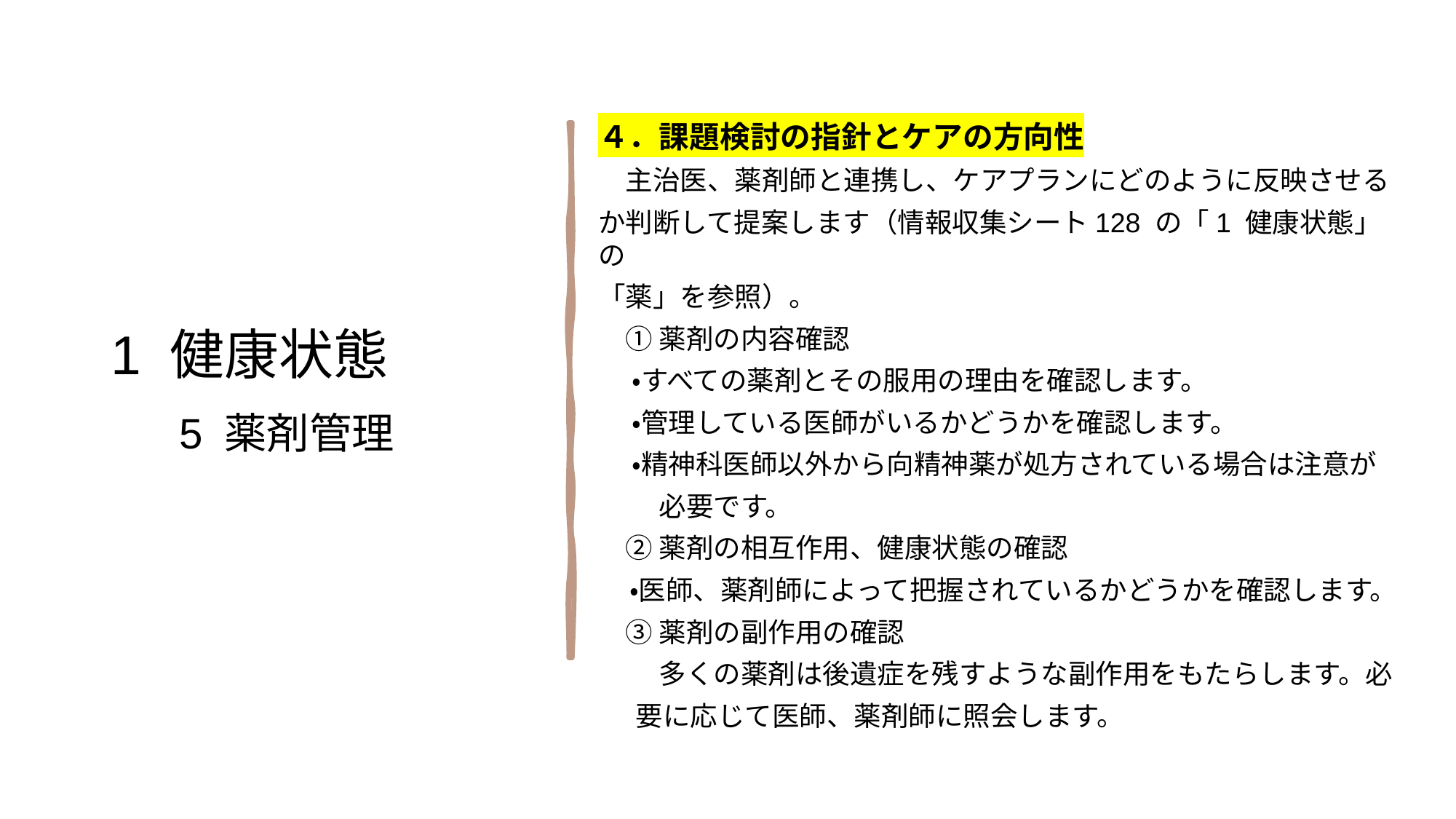

1 健康状態
　5 薬剤管理
４．課題検討の指針とケアの方向性
　主治医、薬剤師と連携し、ケアプランにどのように反映させる
か判断して提案します（情報収集シート128 の「1 健康状態」の
「薬」を参照）。
　① 薬剤の内容確認
　 ・すべての薬剤とその服用の理由を確認します。
　 ・管理している医師がいるかどうかを確認します。
　 ・精神科医師以外から向精神薬が処方されている場合は注意が
　　 必要です。
　② 薬剤の相互作用、健康状態の確認
    ・医師、薬剤師によって把握されているかどうかを確認します。
　③ 薬剤の副作用の確認
　　 多くの薬剤は後遺症を残すような副作用をもたらします。必
     要に応じて医師、薬剤師に照会します。